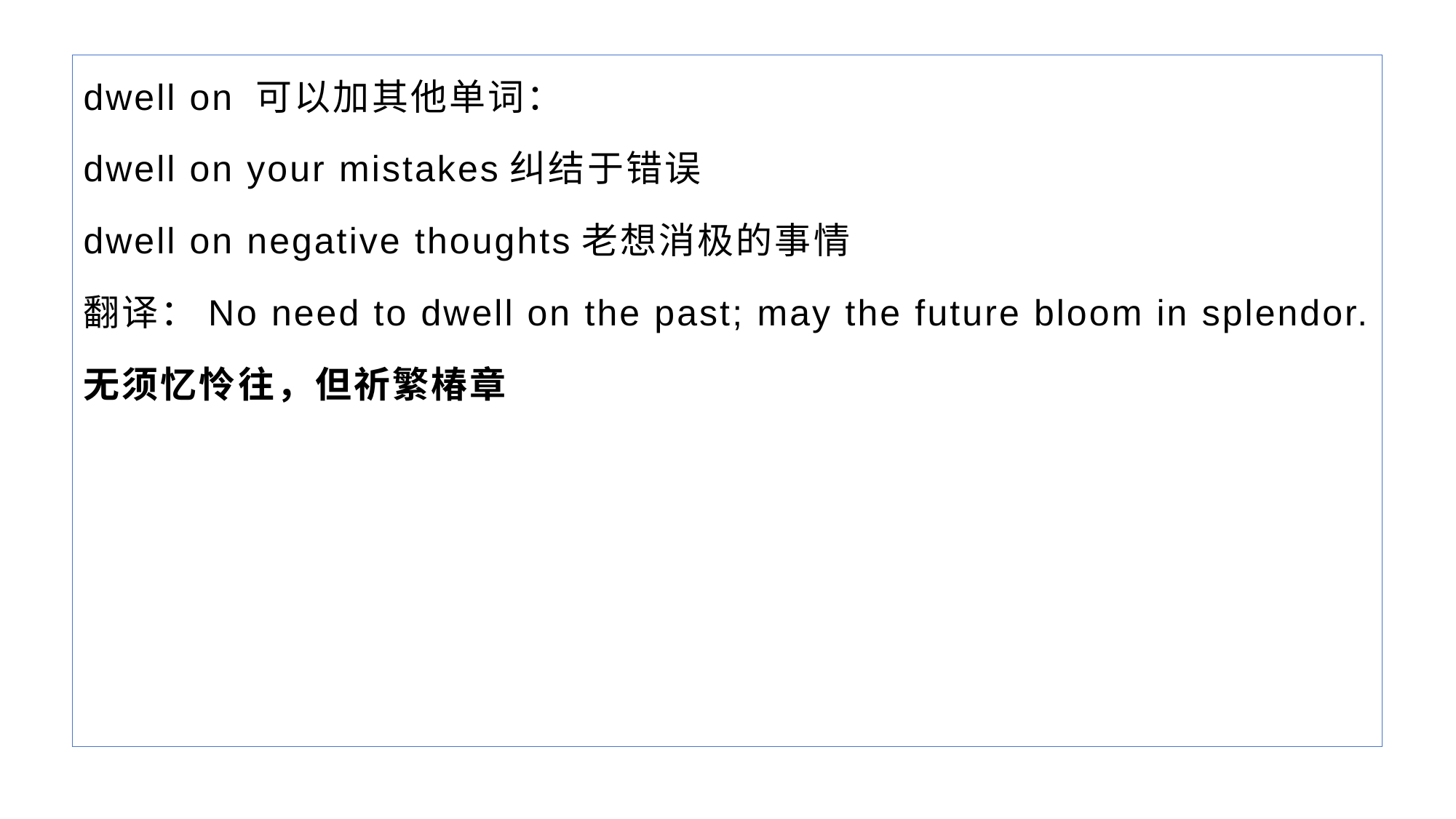

dwell on 可以加其他单词：
dwell on your mistakes纠结于错误
dwell on negative thoughts老想消极的事情
翻译：No need to dwell on the past; may the future bloom in splendor.
无须忆怜往，但祈繁椿章